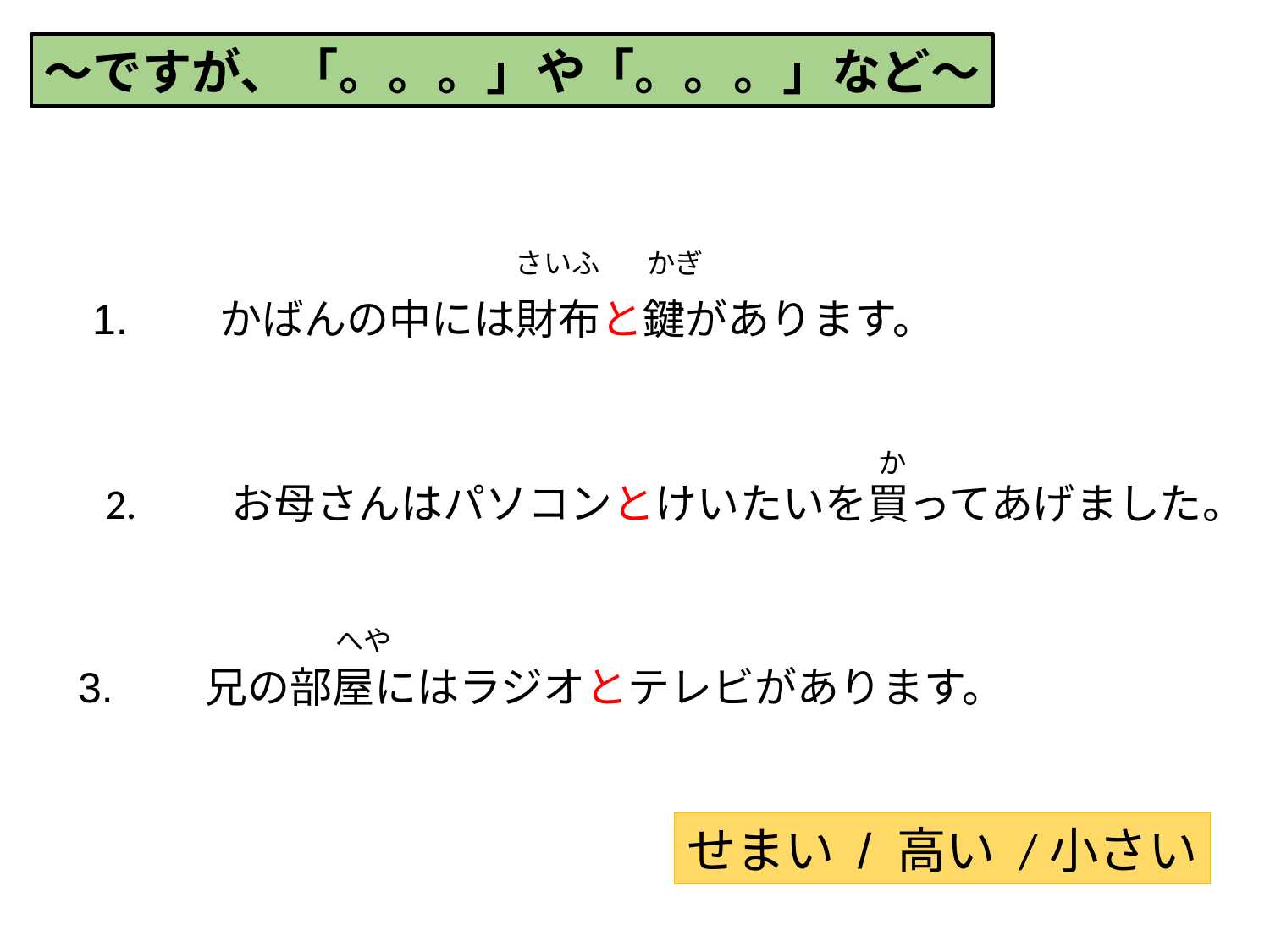

〜ですが、「。。。」や「。。。」など〜
さいふ
かぎ
1.	かばんの中には財布と鍵があります。
2.	お母さんはパソコンとけいたいを買ってあげました。
3.	兄の部屋にはラジオとテレビがあります。
か
へや
せまい / 高い /小さい